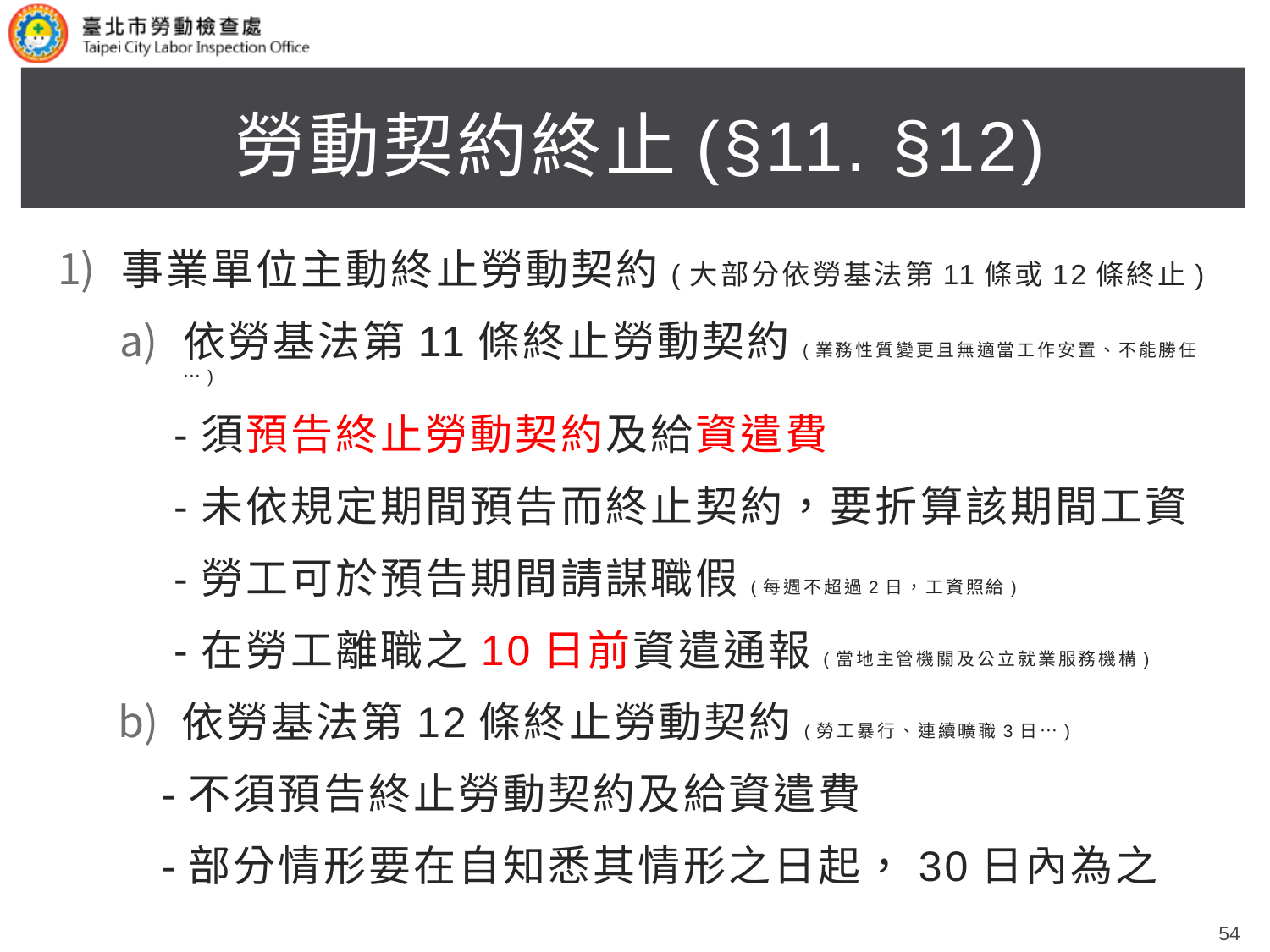

# 勞動契約終止(§11. §12)
事業單位主動終止勞動契約(大部分依勞基法第11條或12條終止)
依勞基法第11條終止勞動契約(業務性質變更且無適當工作安置、不能勝任…)
        -須預告終止勞動契約及給資遣費
        -未依規定期間預告而終止契約，要折算該期間工資
        -勞工可於預告期間請謀職假(每週不超過2日，工資照給)
        -在勞工離職之10日前資遣通報(當地主管機關及公立就業服務機構)
依勞基法第12條終止勞動契約(勞工暴行、連續曠職3日…)
   -不須預告終止勞動契約及給資遣費
   -部分情形要在自知悉其情形之日起，30日內為之
54